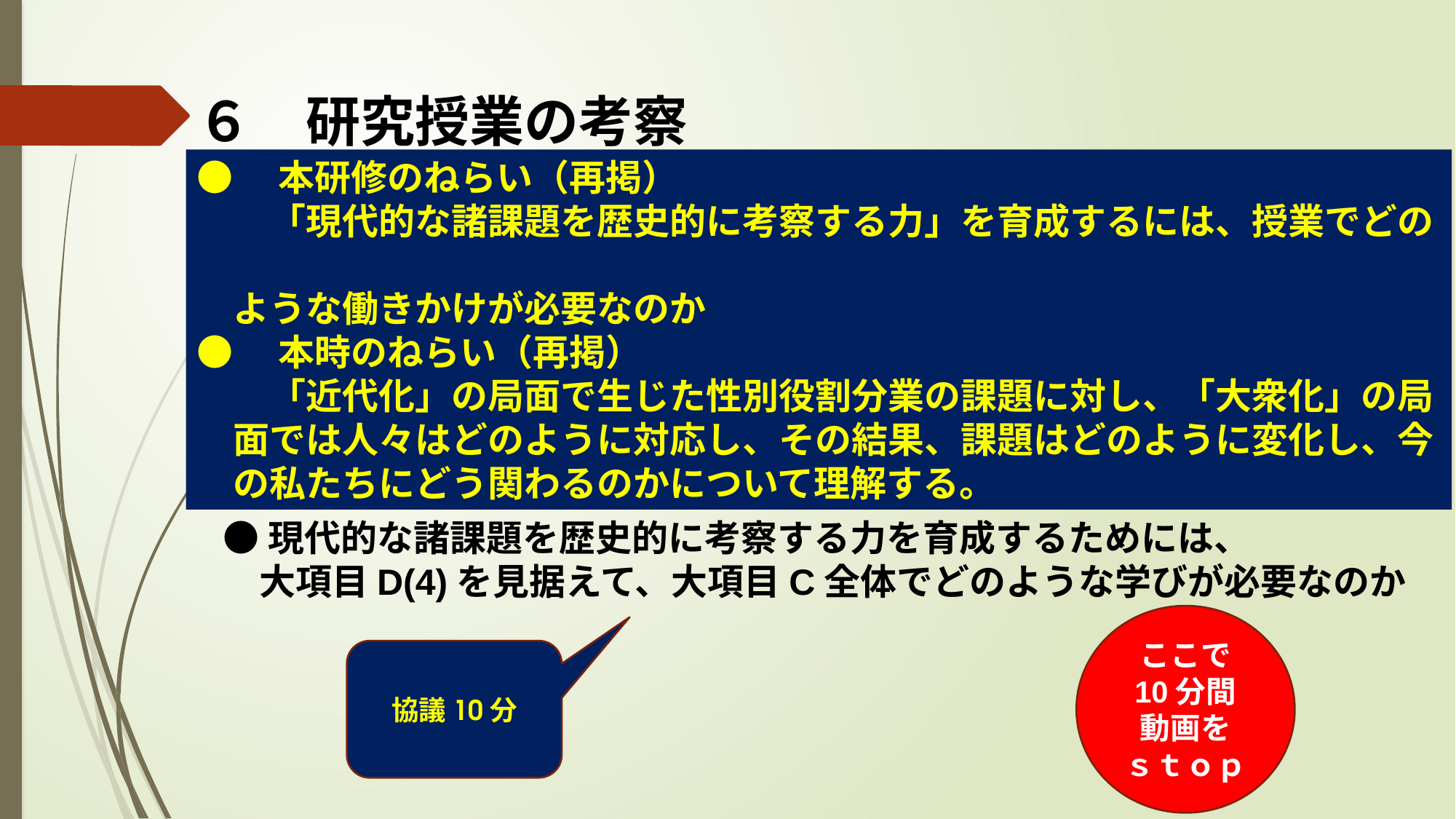

# ６　研究授業の考察
●　本研修のねらい（再掲）
　　「現代的な諸課題を歴史的に考察する力」を育成するには、授業でどの
　ような働きかけが必要なのか
●　本時のねらい（再掲）
　　「近代化」の局面で生じた性別役割分業の課題に対し、「大衆化」の局
　面では人々はどのように対応し、その結果、課題はどのように変化し、今
　の私たちにどう関わるのかについて理解する。
●現代的な諸課題を歴史的に考察する力を育成するためには、
　大項目D(4)を見据えて、大項目C全体でどのような学びが必要なのか
ここで
10分間
動画を
ｓｔｏｐ
協議10分